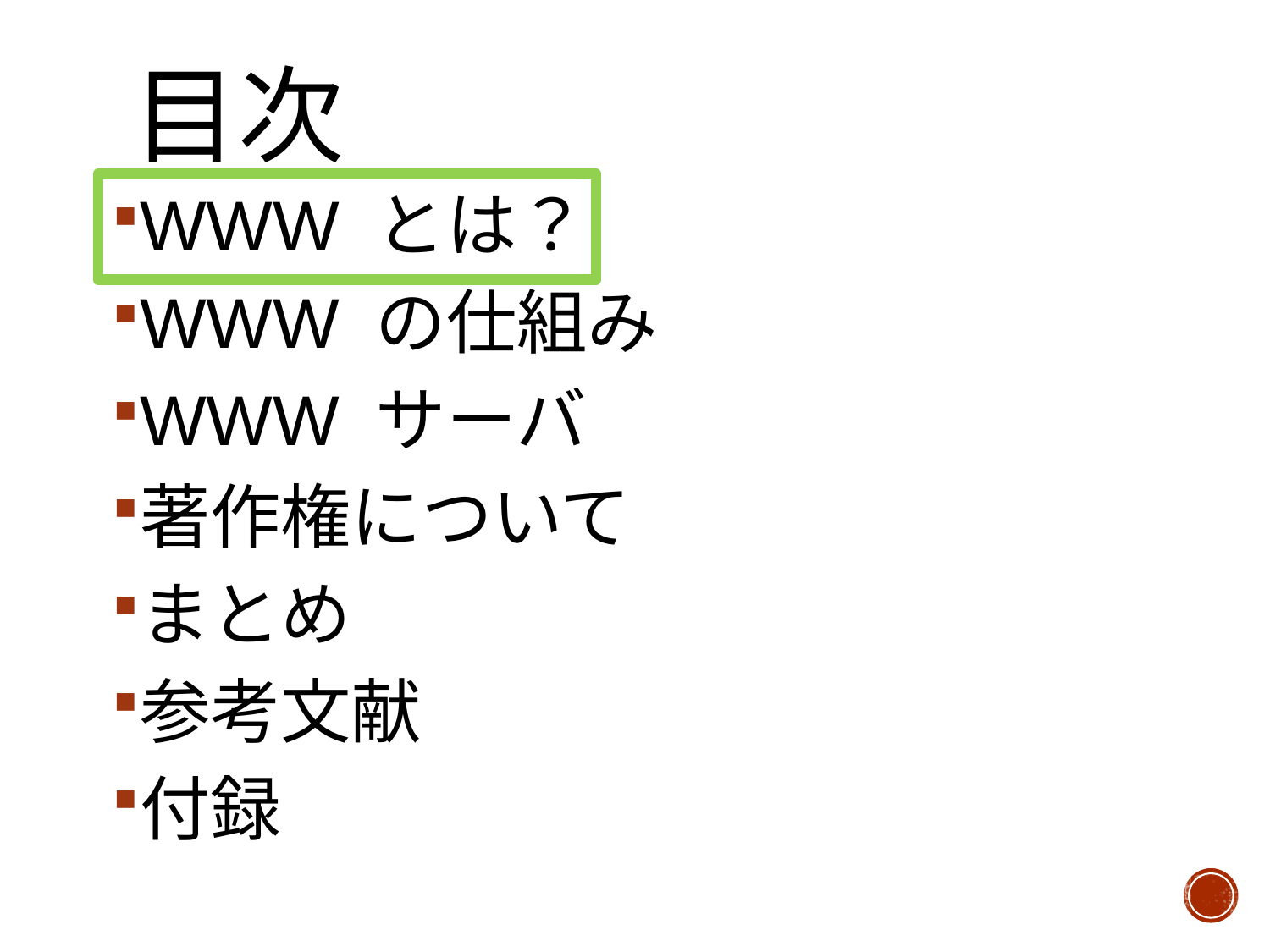

# 目次

WWW とは？
WWW の仕組み
WWW サーバ
著作権について
まとめ
参考文献
付録